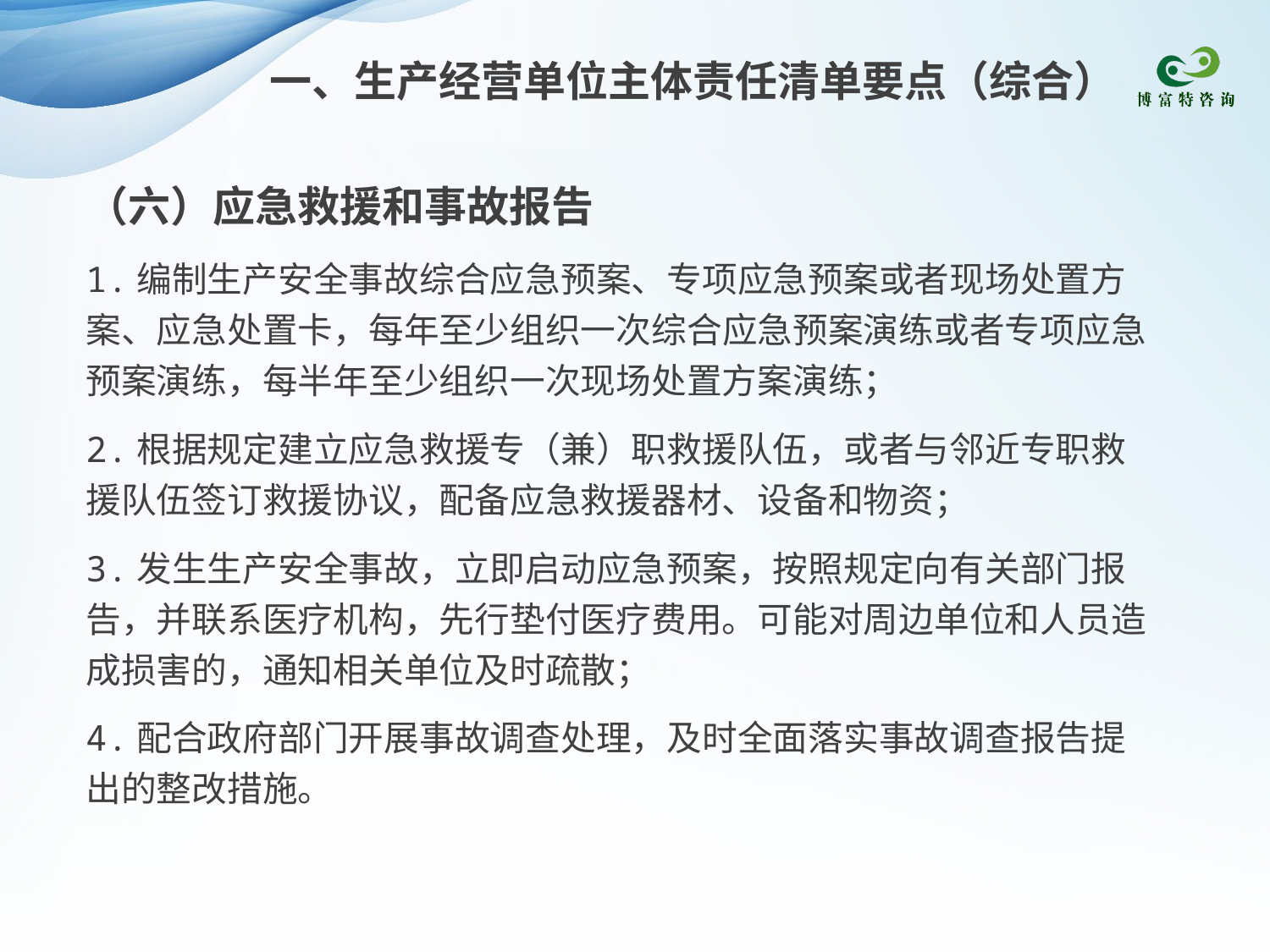

# 一、生产经营单位主体责任清单要点（综合）
（六）应急救援和事故报告
1.编制生产安全事故综合应急预案、专项应急预案或者现场处置方案、应急处置卡，每年至少组织一次综合应急预案演练或者专项应急预案演练，每半年至少组织一次现场处置方案演练；
2.根据规定建立应急救援专（兼）职救援队伍，或者与邻近专职救援队伍签订救援协议，配备应急救援器材、设备和物资；
3.发生生产安全事故，立即启动应急预案，按照规定向有关部门报告，并联系医疗机构，先行垫付医疗费用。可能对周边单位和人员造成损害的，通知相关单位及时疏散；
4.配合政府部门开展事故调查处理，及时全面落实事故调查报告提出的整改措施。